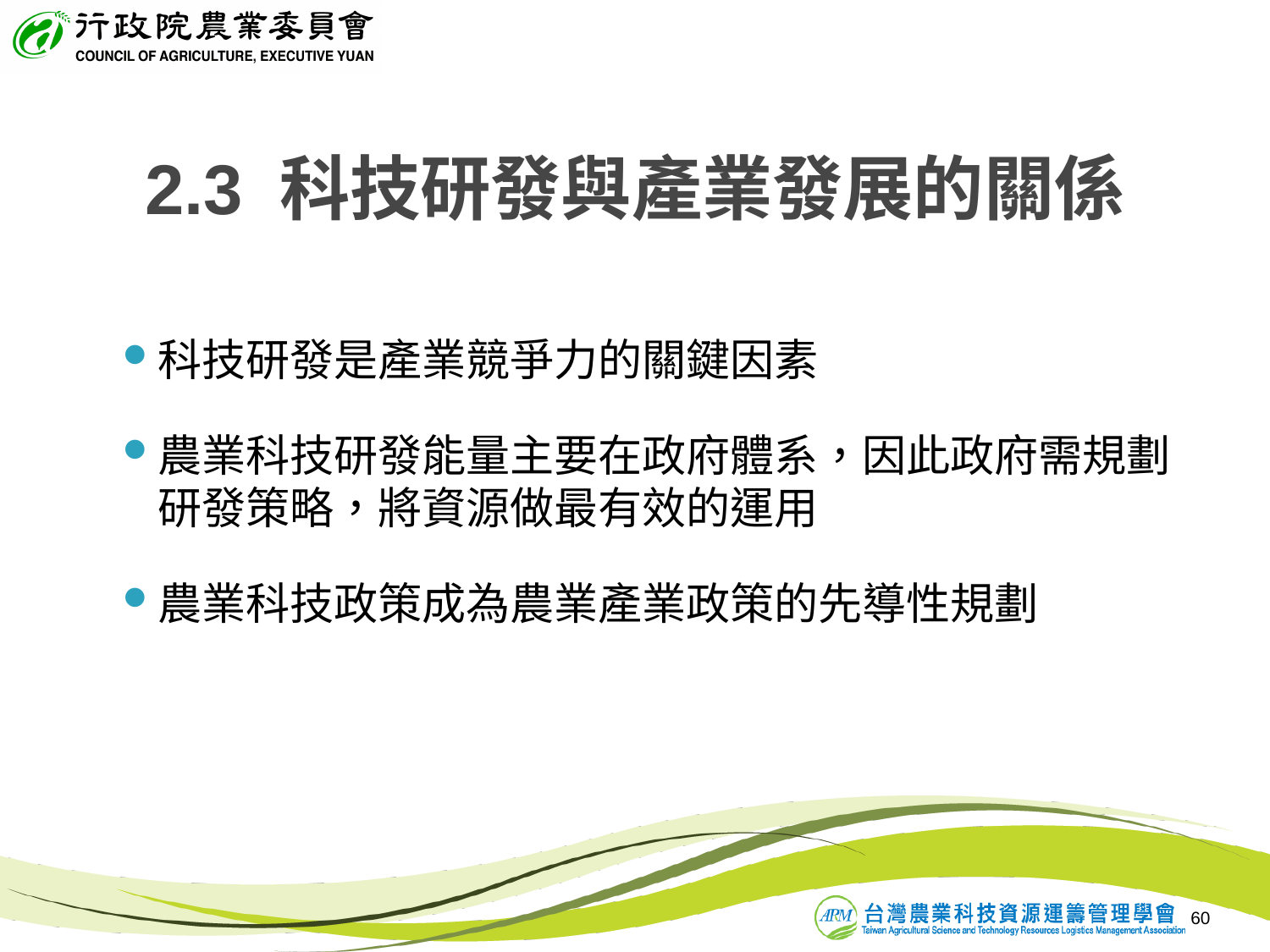

# 2.3 科技研發與產業發展的關係
科技研發是產業競爭力的關鍵因素
農業科技研發能量主要在政府體系，因此政府需規劃研發策略，將資源做最有效的運用
農業科技政策成為農業產業政策的先導性規劃
60